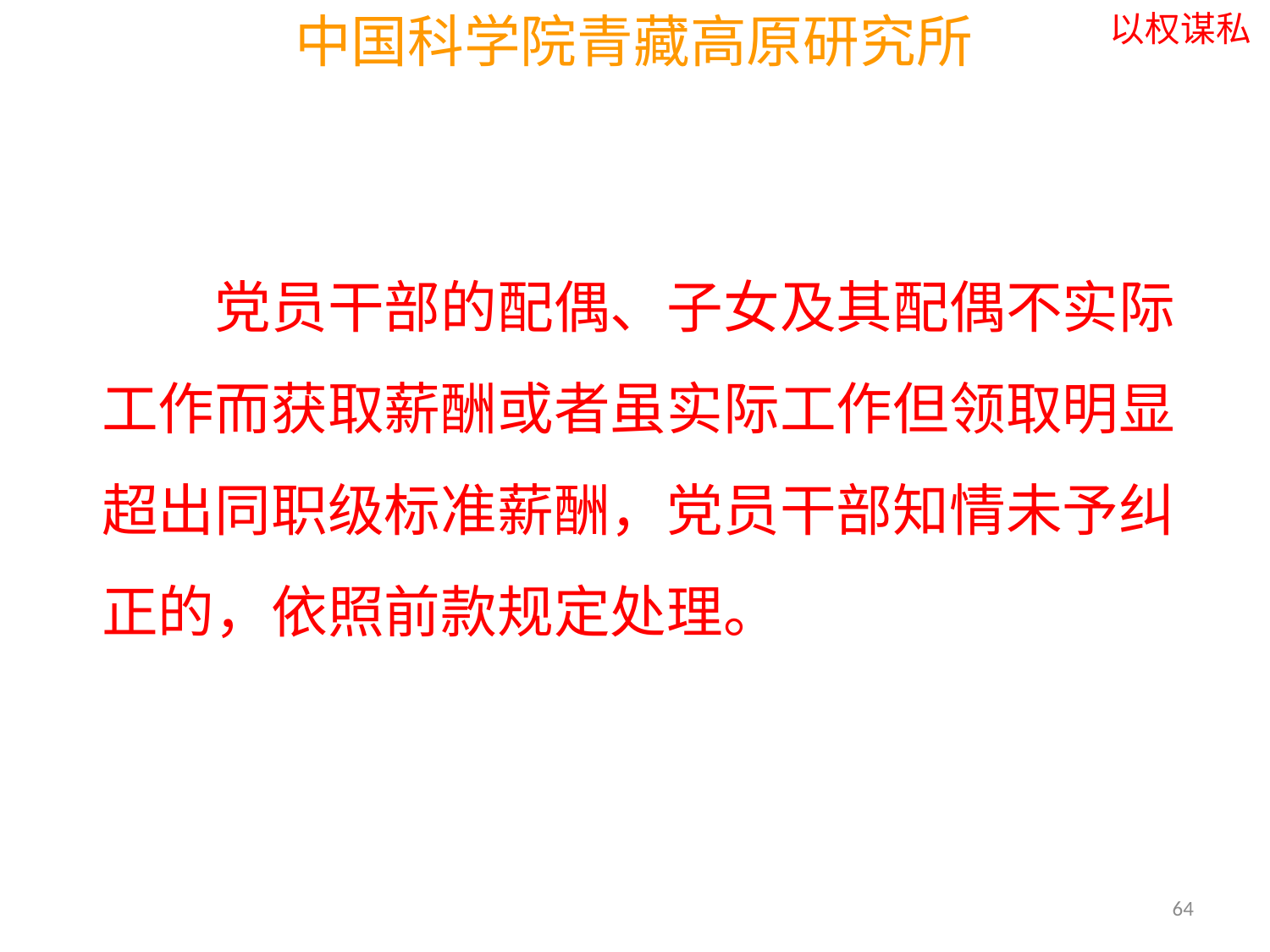

以权谋私
　　党员干部的配偶、子女及其配偶不实际工作而获取薪酬或者虽实际工作但领取明显超出同职级标准薪酬，党员干部知情未予纠正的，依照前款规定处理。
64